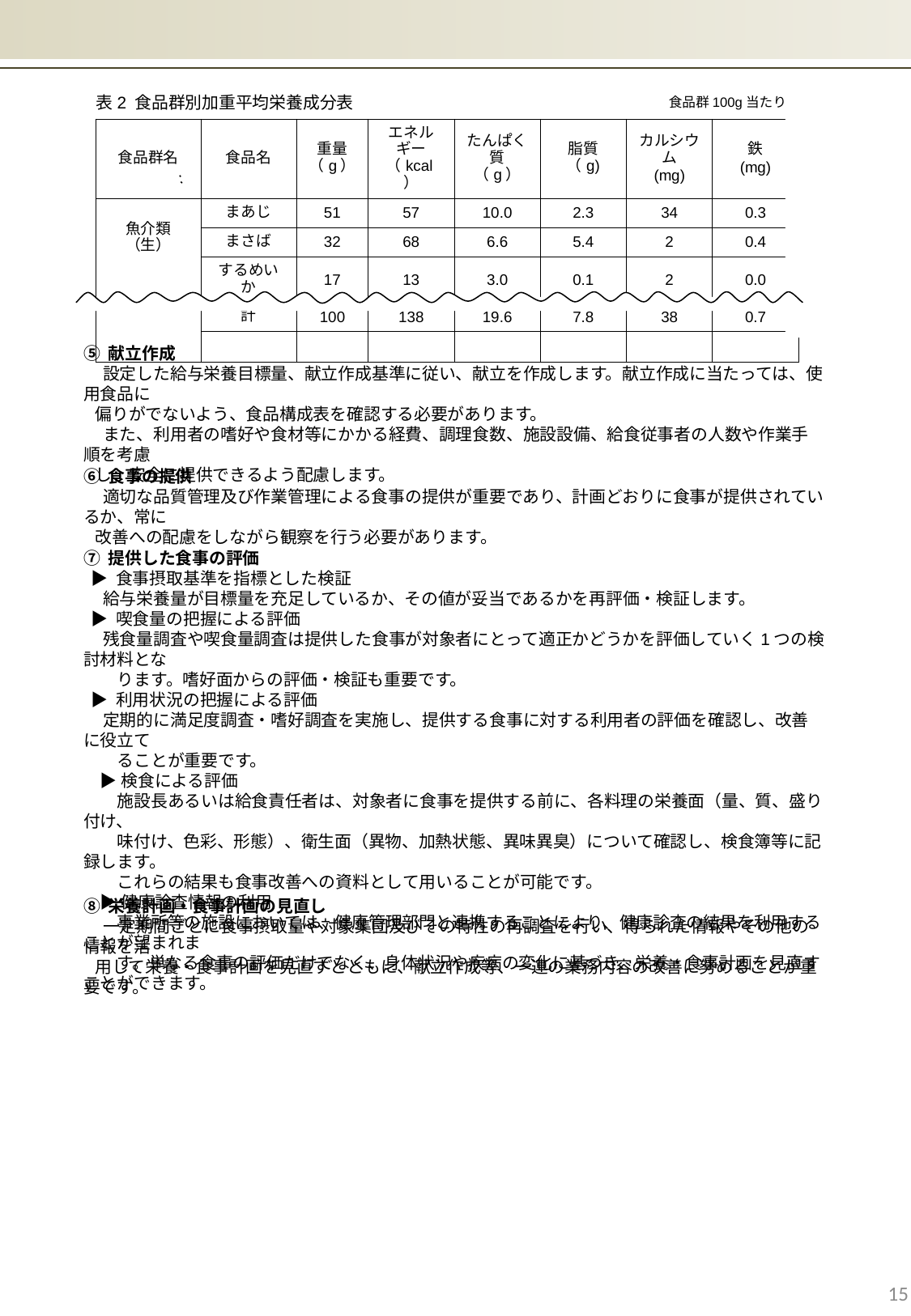

表2 食品群別加重平均栄養成分表
食品群100g当たり
| 食品群名 | 食品名 | 重量 （g） | エネルギー （kcal） | たんぱく質 （g） | 脂質 （g) | カルシウム (mg) | 鉄 (mg) |
| --- | --- | --- | --- | --- | --- | --- | --- |
| 魚介類（生） | まあじ | 51 | 57 | 10.0 | 2.3 | 34 | 0.3 |
|  | まさば | 32 | 68 | 6.6 | 5.4 | 2 | 0.4 |
|  | するめいか | 17 | 13 | 3.0 | 0.1 | 2 | 0.0 |
|  | 計 | 100 | 138 | 19.6 | 7.8 | 38 | 0.7 |
|  |  |  |  |  |  |  |  |

⑤ 献立作成
    設定した給与栄養目標量、献立作成基準に従い、献立を作成します。献立作成に当たっては、使用食品に
  偏りがでないよう、食品構成表を確認する必要があります。
    また、利用者の嗜好や食材等にかかる経費、調理食数、施設設備、給食従事者の人数や作業手順を考慮
  し、安全に提供できるよう配慮します。
⑥ 食事の提供
    適切な品質管理及び作業管理による食事の提供が重要であり、計画どおりに食事が提供されているか、常に
  改善への配慮をしながら観察を行う必要があります。
⑦ 提供した食事の評価
  ▶ 食事摂取基準を指標とした検証
    給与栄養量が目標量を充足しているか、その値が妥当であるかを再評価・検証します。
  ▶ 喫食量の把握による評価
    残食量調査や喫食量調査は提供した食事が対象者にとって適正かどうかを評価していく1つの検討材料とな
　　ります。嗜好面からの評価・検証も重要です。
  ▶ 利用状況の把握による評価
    定期的に満足度調査・嗜好調査を実施し、提供する食事に対する利用者の評価を確認し、改善に役立て
　　ることが重要です。
　▶ 検食による評価
　　施設長あるいは給食責任者は、対象者に食事を提供する前に、各料理の栄養面（量、質、盛り付け、
　　味付け、色彩、形態）、衛生面（異物、加熱状態、異味異臭）について確認し、検食簿等に記録します。
　　これらの結果も食事改善への資料として用いることが可能です。
　▶ 健康診査情報の利用
　　事業所等の施設においては、健康管理部門と連携することにより、健康診査の結果を利用することが望まれま
　　す。単なる食事の評価だけでなく、身体状況や疾病の変化に基づき、栄養・食事計画を見直すことができます。
⑧ 栄養計画・食事計画の見直し
    一定期間ごとに食事摂取量や対象集団及びその特性の再調査を行い、得られた情報やその他の情報を活
  用して栄養・食事計画を見直すとともに、献立作成等、一連の業務内容の改善に努めることが重要です。
15